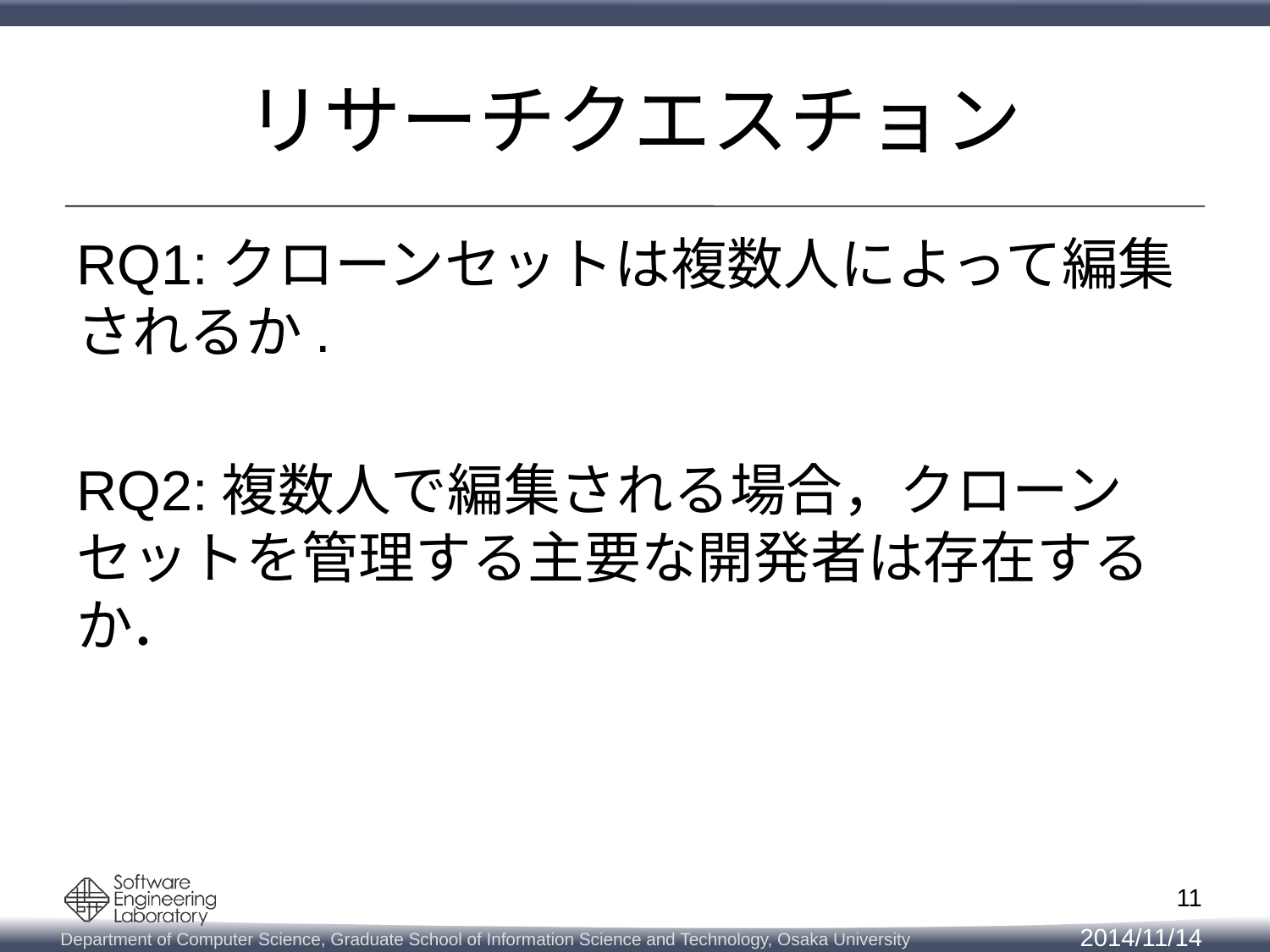

# リサーチクエスチョン
RQ1:クローンセットは複数人によって編集されるか.

RQ2:複数人で編集される場合，クローンセットを管理する主要な開発者は存在するか．

11
2014/11/14